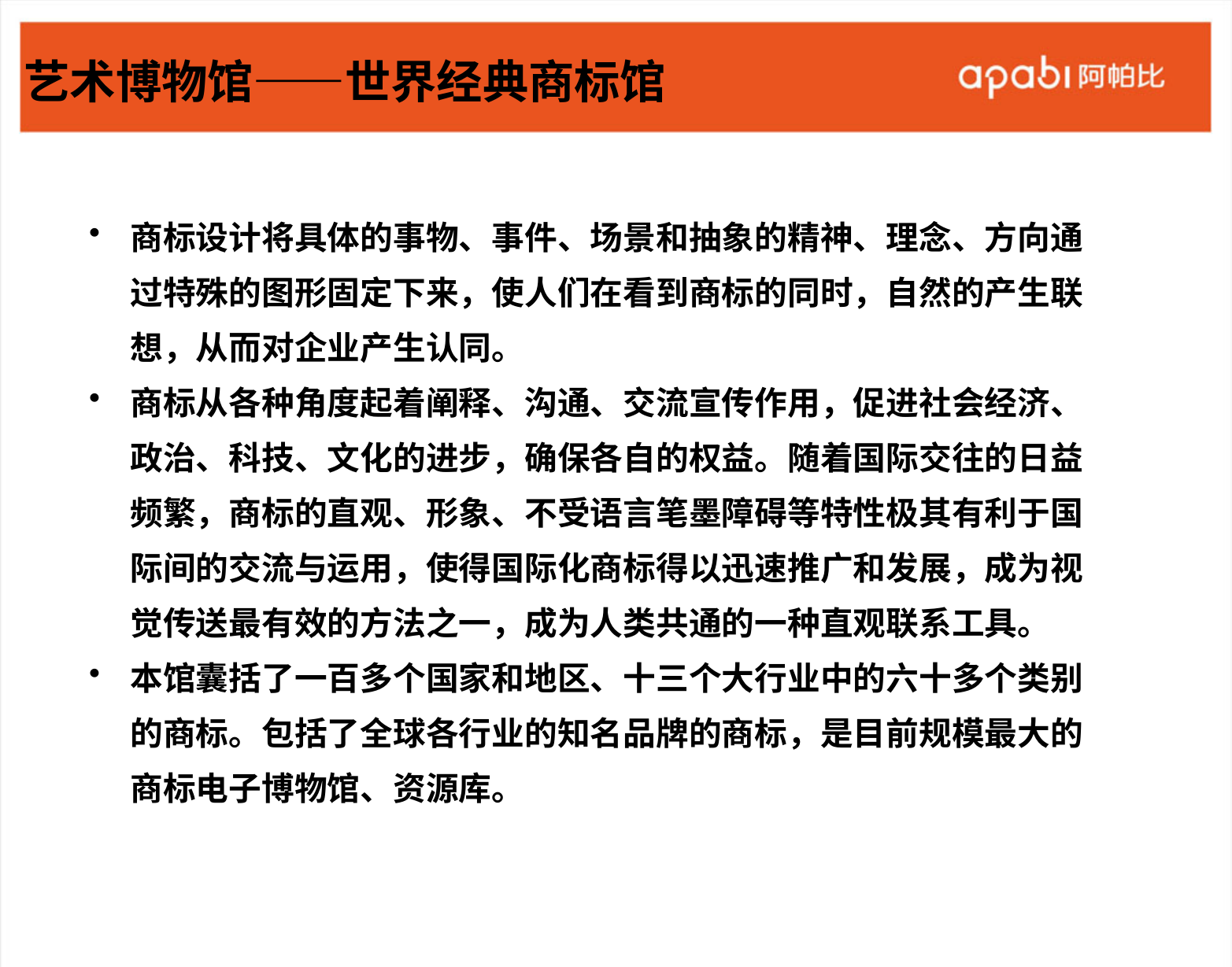

艺术博物馆——世界经典商标馆
商标设计将具体的事物、事件、场景和抽象的精神、理念、方向通过特殊的图形固定下来，使人们在看到商标的同时，自然的产生联想，从而对企业产生认同。
商标从各种角度起着阐释、沟通、交流宣传作用，促进社会经济、政治、科技、文化的进步，确保各自的权益。随着国际交往的日益频繁，商标的直观、形象、不受语言笔墨障碍等特性极其有利于国际间的交流与运用，使得国际化商标得以迅速推广和发展，成为视觉传送最有效的方法之一，成为人类共通的一种直观联系工具。
本馆囊括了一百多个国家和地区、十三个大行业中的六十多个类别的商标。包括了全球各行业的知名品牌的商标，是目前规模最大的商标电子博物馆、资源库。